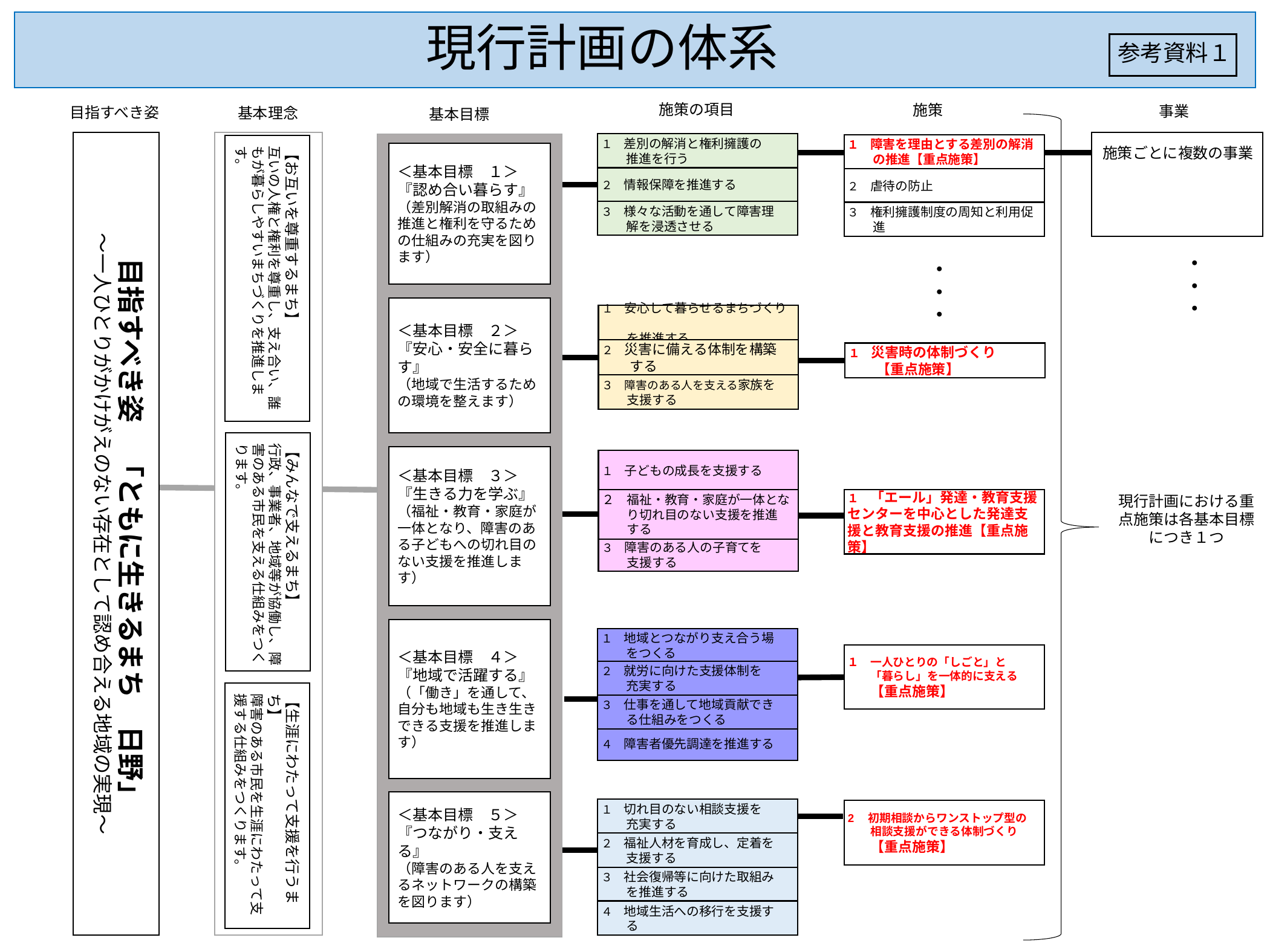

現行計画の体系

参考資料１

目指すべき姿
施策の項目
基本理念

基本目標

目指すべき姿　「ともに生きるまち　日野」
～一人ひとりがかけがえのない存在として認め合える地域の実現～
１　差別の解消と権利擁護の
　　推進を行う
２　情報保障を推進する
３　様々な活動を通して障害理
　　解を浸透させる

【お互いを尊重するまち】
互いの人権と権利を尊重し、支え合い、誰もが暮らしやすいまちづくりを推進します。
＜基本目標　１＞
『認め合い暮らす』
（差別解消の取組みの推進と権利を守るための仕組みの充実を図ります）
＜基本目標　２＞
『安心・安全に暮らす』
（地域で生活するための環境を整えます）
１　安心して暮らせるまちづくり
　　を推進する
２　災害に備える体制を構築
　　する
３　障害のある人を支える家族を
　　支援する
【みんなで支えるまち】
行政、事業者、地域等が協働し、障害のある市民を支える仕組みをつくります。
＜基本目標　３＞
『生きる力を学ぶ』
（福祉・教育・家庭が一体となり、障害のある子どもへの切れ目のない支援を推進します）
１　子どもの成長を支援する
２　福祉・教育・家庭が一体とな
　　り切れ目のない支援を推進
　　する
３　障害のある人の子育てを
　　支援する
＜基本目標　４＞
『地域で活躍する』
（「働き」を通して、自分も地域も生き生きできる支援を推進します）
１　地域とつながり支え合う場
　　をつくる
２　就労に向けた支援体制を
　　充実する
３　仕事を通して地域貢献でき
　　る仕組みをつくる
４　障害者優先調達を推進する
【生涯にわたって支援を行うまち】
障害のある市民を生涯にわたって支援する仕組みをつくります。
＜基本目標　５＞
『つながり・支える』
（障害のある人を支えるネットワークの構築を図ります）
１　切れ目のない相談支援を
　　充実する
２　福祉人材を育成し、定着を
　　支援する
３　社会復帰等に向けた取組み
　　を推進する
４　地域生活への移行を支援す
　　る
施策
事業

１　障害を理由とする差別の解消
　　の推進【重点施策】

施策ごとに複数の事業
２　虐待の防止
３　権利擁護制度の周知と利用促
　　進
・・・
・・・
１　災害時の体制づくり
　　【重点施策】
現行計画における重点施策は各基本目標につき１つ
１　「エール」発達・教育支援センターを中心とした発達支援と教育支援の推進【重点施策】
１　一人ひとりの「しごと」と
　　「暮らし」を一体的に支える
　　【重点施策】
2　初期相談からワンストップ型の
　　相談支援ができる体制づくり
　　【重点施策】